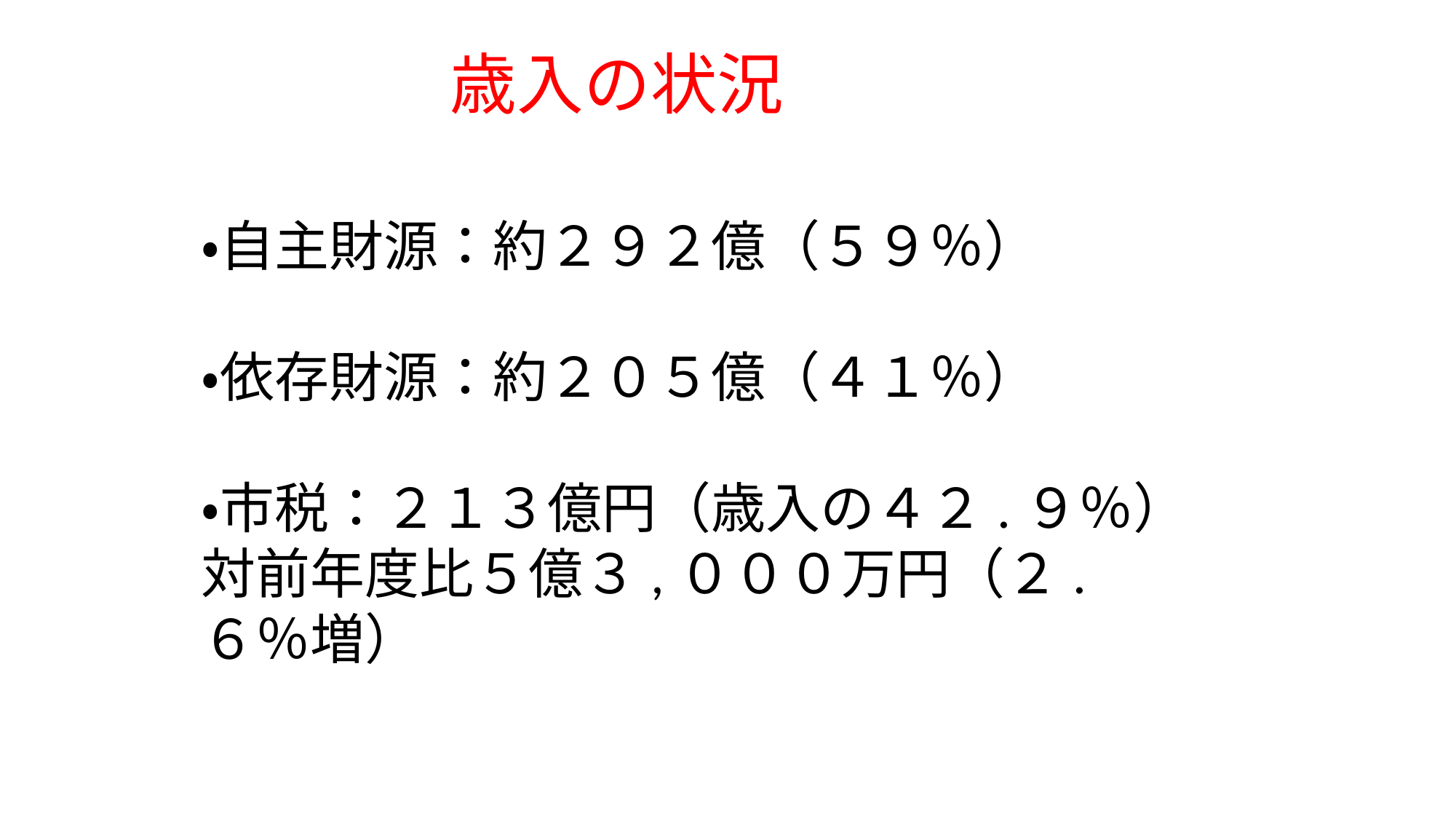

歳入の状況
・自主財源：約２９２億（５９％）

・依存財源：約２０５億（４１％）

・市税：２１３億円（歳入の４２.９％）
対前年度比５億３,０００万円（２.６％増）